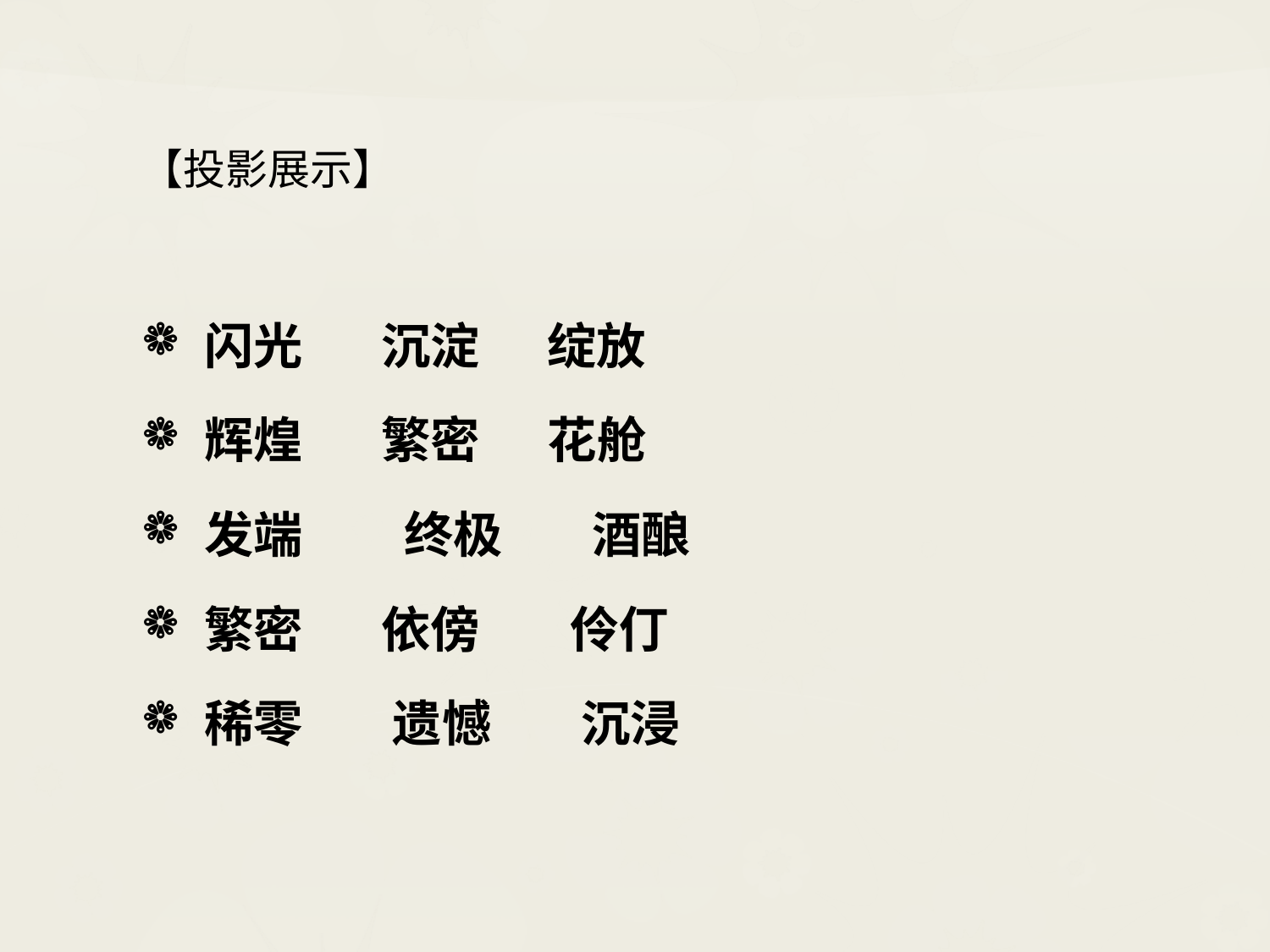

【投影展示】

闪光       沉淀      绽放
辉煌       繁密      花舱
发端         终极        酒酿
繁密       依傍        伶仃
稀零        遗憾        沉浸